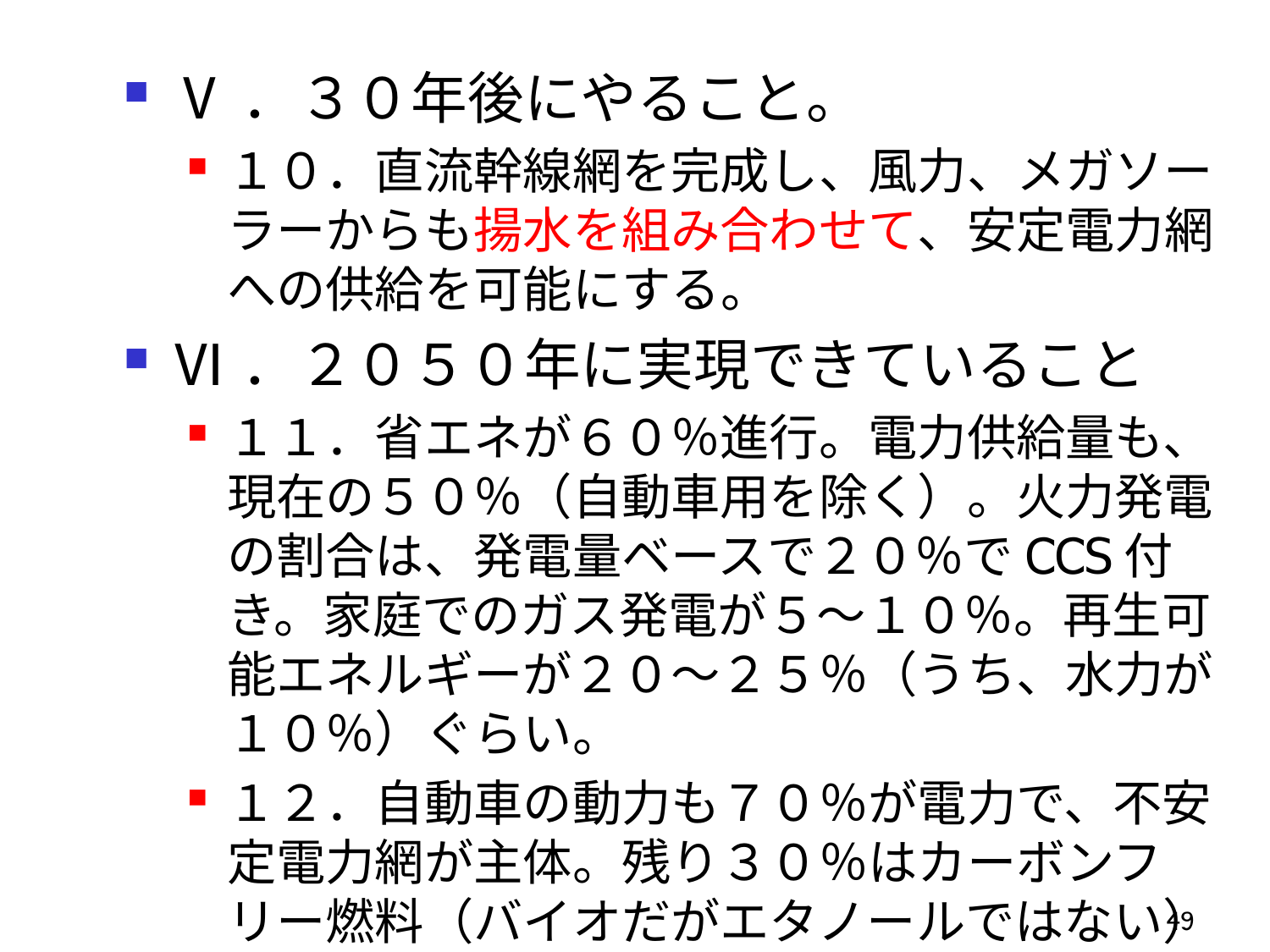

Ⅴ．３０年後にやること。
１０．直流幹線網を完成し、風力、メガソーラーからも揚水を組み合わせて、安定電力網への供給を可能にする。
Ⅵ．２０５０年に実現できていること
１１．省エネが６０％進行。電力供給量も、現在の５０％（自動車用を除く）。火力発電の割合は、発電量ベースで２０％でCCS付き。家庭でのガス発電が５～１０％。再生可能エネルギーが２０～２５％（うち、水力が１０％）ぐらい。
１２．自動車の動力も７０％が電力で、不安定電力網が主体。残り３０％はカーボンフリー燃料（バイオだがエタノールではない）か天然ガス。
49